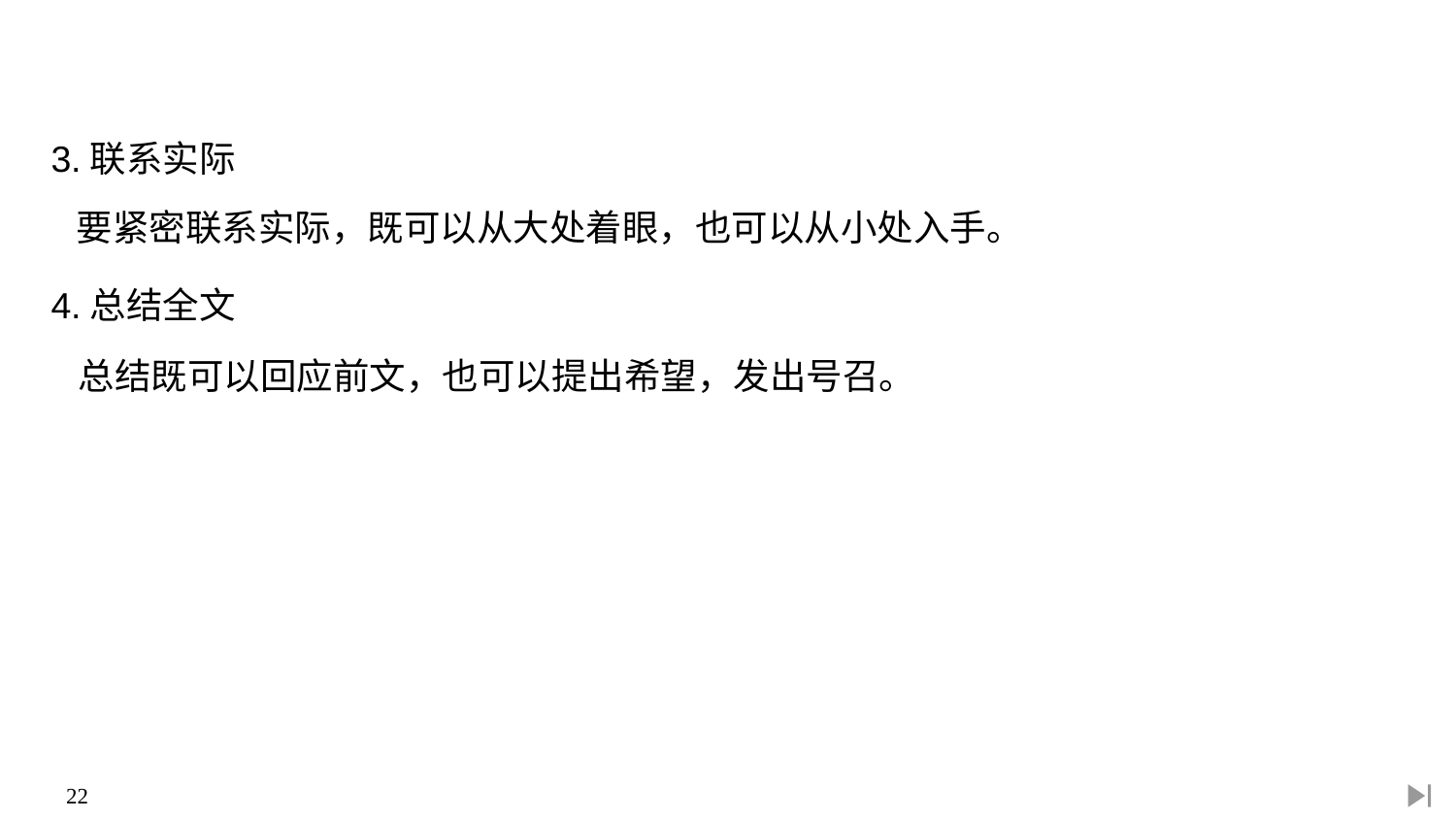

3.联系实际
要紧密联系实际，既可以从大处着眼，也可以从小处入手。
4.总结全文
总结既可以回应前文，也可以提出希望，发出号召。